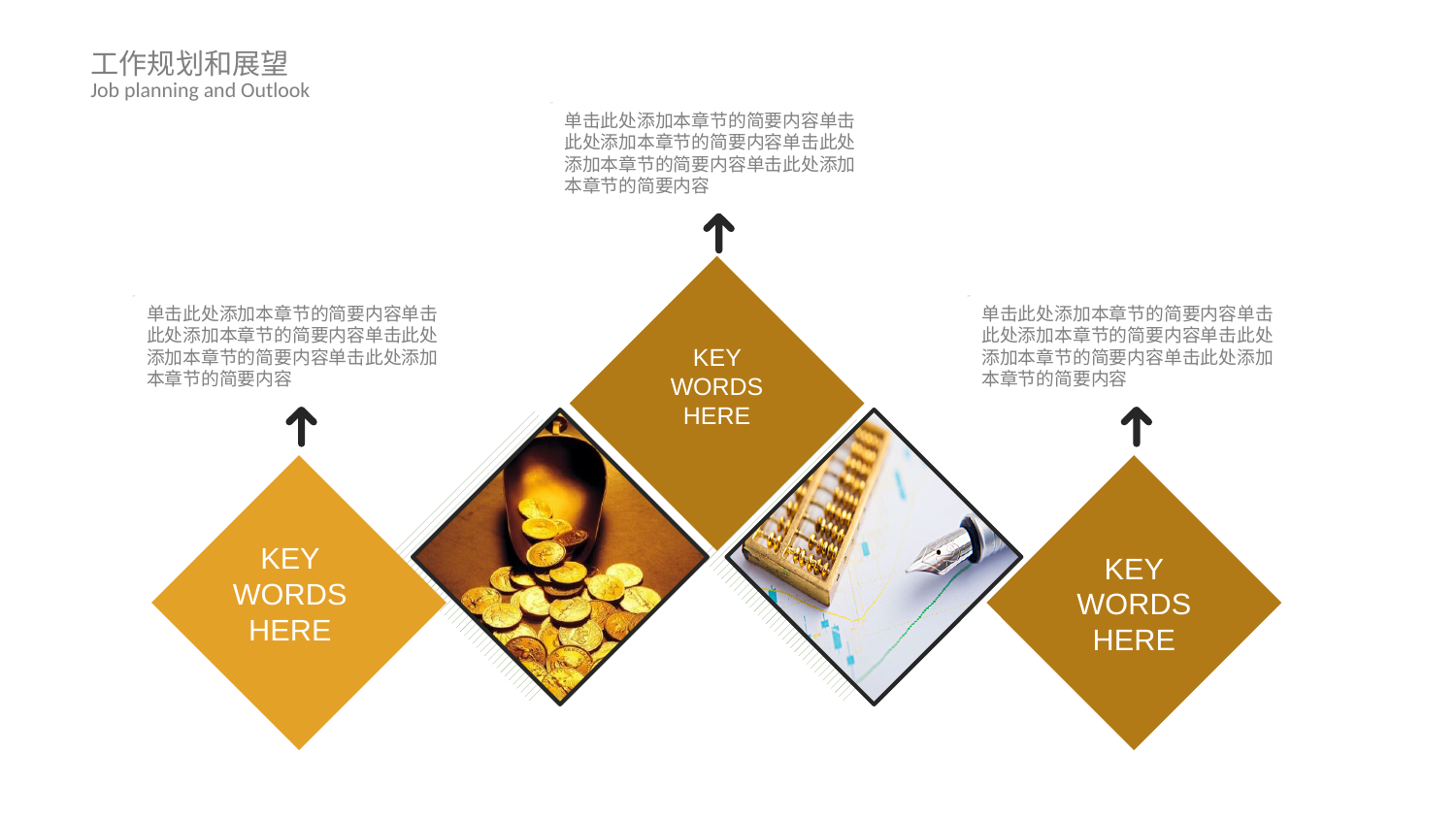

单击此处添加本章节的简要内容单击此处添加本章节的简要内容单击此处添加本章节的简要内容单击此处添加本章节的简要内容

单击此处添加本章节的简要内容单击此处添加本章节的简要内容单击此处添加本章节的简要内容单击此处添加本章节的简要内容
单击此处添加本章节的简要内容单击此处添加本章节的简要内容单击此处添加本章节的简要内容单击此处添加本章节的简要内容
KEY WORDS HERE

KEY WORDS HERE
KEY WORDS HERE